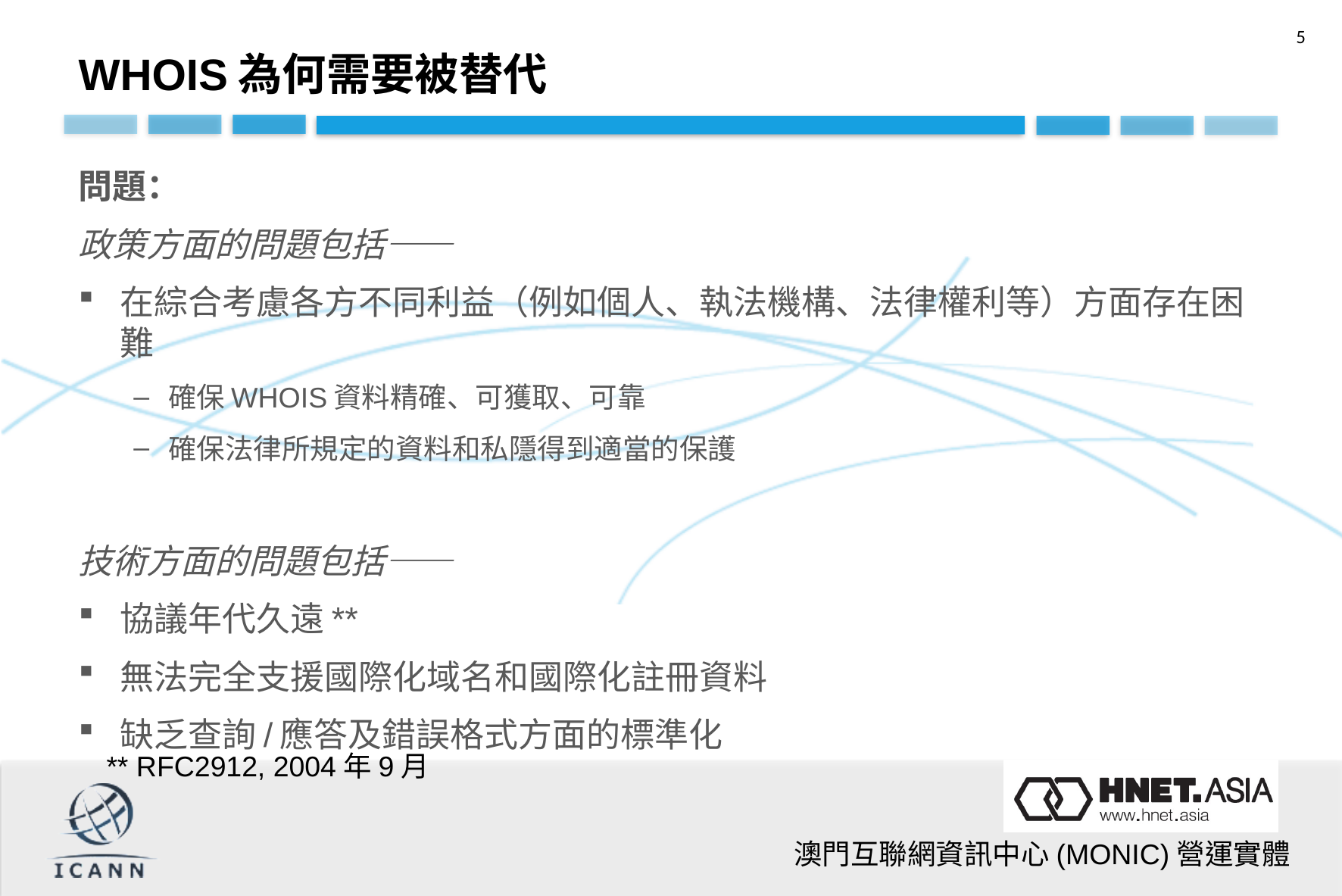

WHOIS為何需要被替代
問題：
政策方面的問題包括——
在綜合考慮各方不同利益（例如個人、執法機構、法律權利等）方面存在困難
確保WHOIS資料精確、可獲取、可靠
確保法律所規定的資料和私隱得到適當的保護

技術方面的問題包括——
協議年代久遠**
無法完全支援國際化域名和國際化註冊資料
缺乏查詢/應答及錯誤格式方面的標準化

** RFC2912, 2004年9月